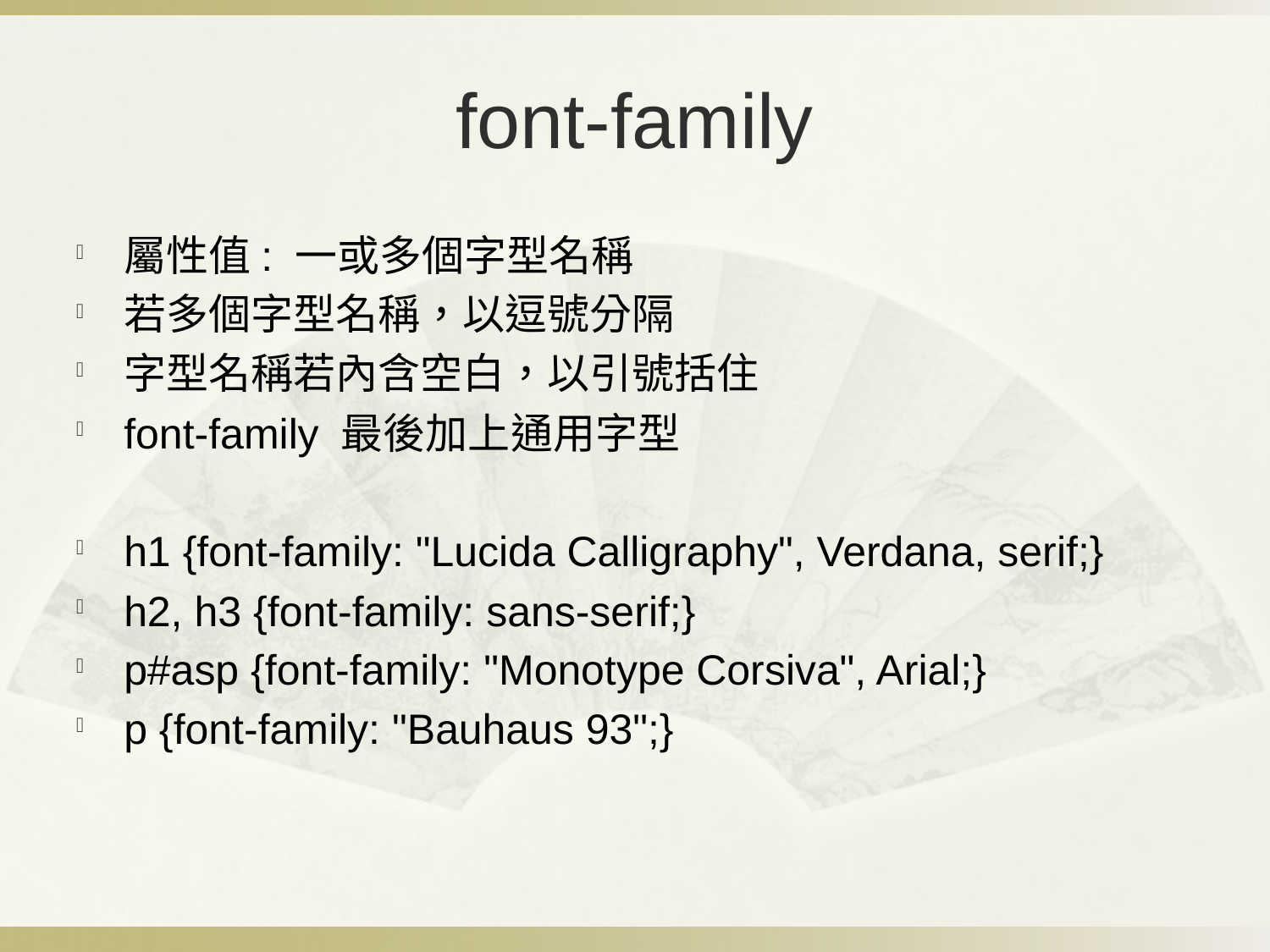

# font-family
屬性值: 一或多個字型名稱
若多個字型名稱，以逗號分隔
字型名稱若內含空白，以引號括住
font-family 最後加上通用字型

h1 {font-family: "Lucida Calligraphy", Verdana, serif;}
h2, h3 {font-family: sans-serif;}
p#asp {font-family: "Monotype Corsiva", Arial;}
p {font-family: "Bauhaus 93";}